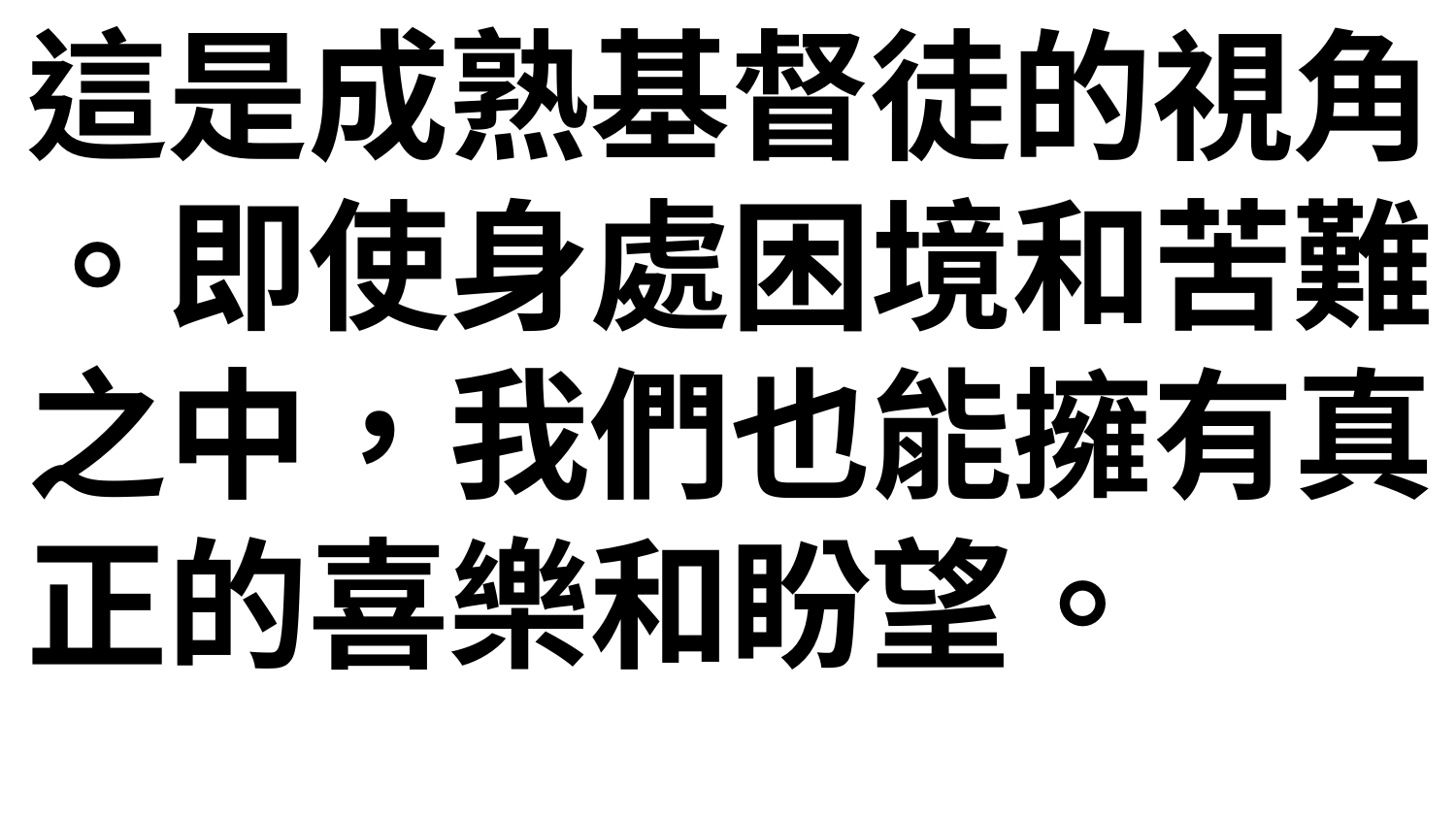

這是成熟基督徒的視角
。即使身處困境和苦難之中，我們也能擁有真正的喜樂和盼望。